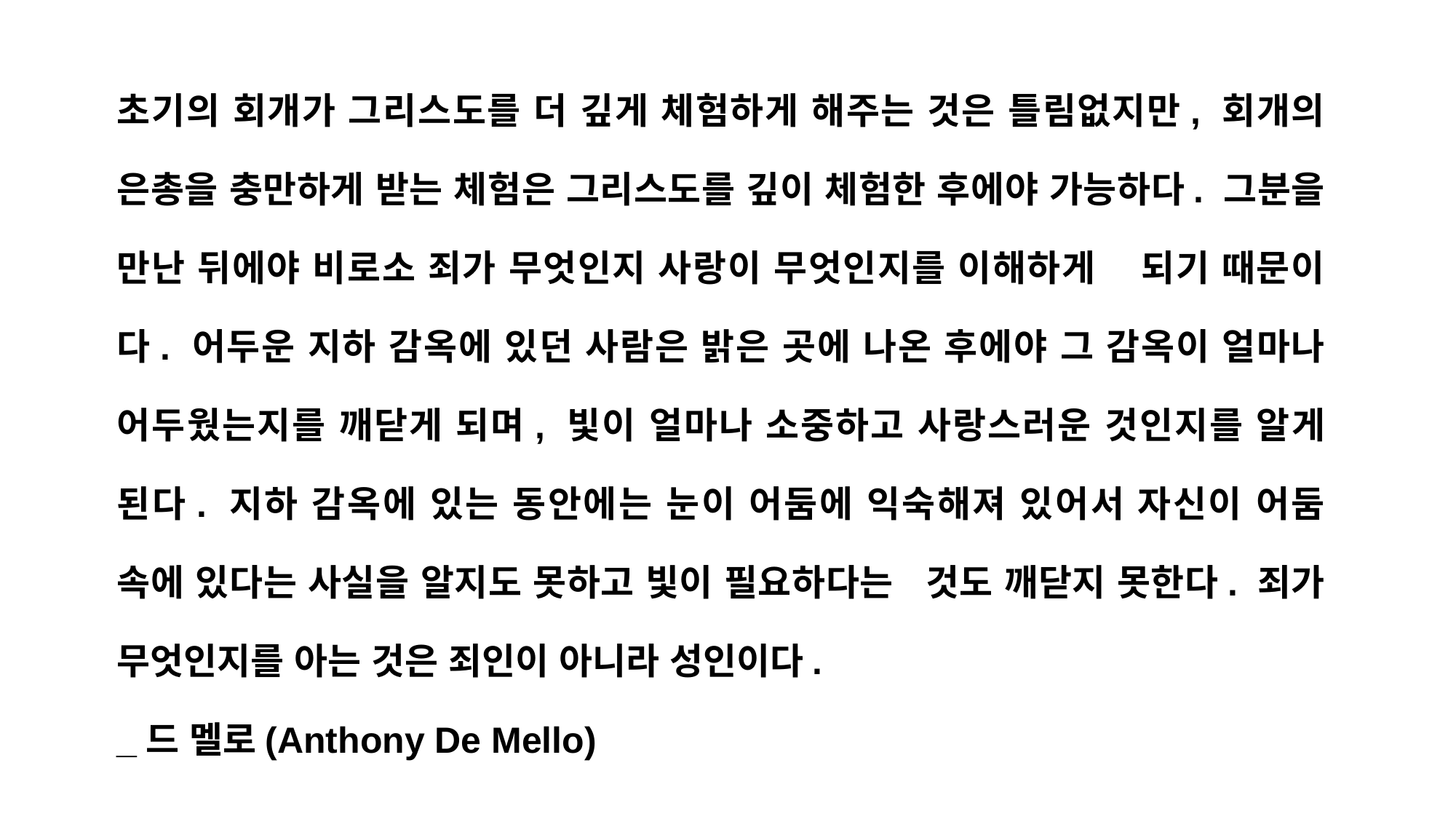

초기의 회개가 그리스도를 더 깊게 체험하게 해주는 것은 틀림없지만, 회개의 은총을 충만하게 받는 체험은 그리스도를 깊이 체험한 후에야 가능하다. 그분을 만난 뒤에야 비로소 죄가 무엇인지 사랑이 무엇인지를 이해하게    되기 때문이다. 어두운 지하 감옥에 있던 사람은 밝은 곳에 나온 후에야 그 감옥이 얼마나 어두웠는지를 깨닫게 되며, 빛이 얼마나 소중하고 사랑스러운 것인지를 알게 된다. 지하 감옥에 있는 동안에는 눈이 어둠에 익숙해져 있어서 자신이 어둠 속에 있다는 사실을 알지도 못하고 빛이 필요하다는   것도 깨닫지 못한다. 죄가 무엇인지를 아는 것은 죄인이 아니라 성인이다.
_드 멜로(Anthony De Mello)